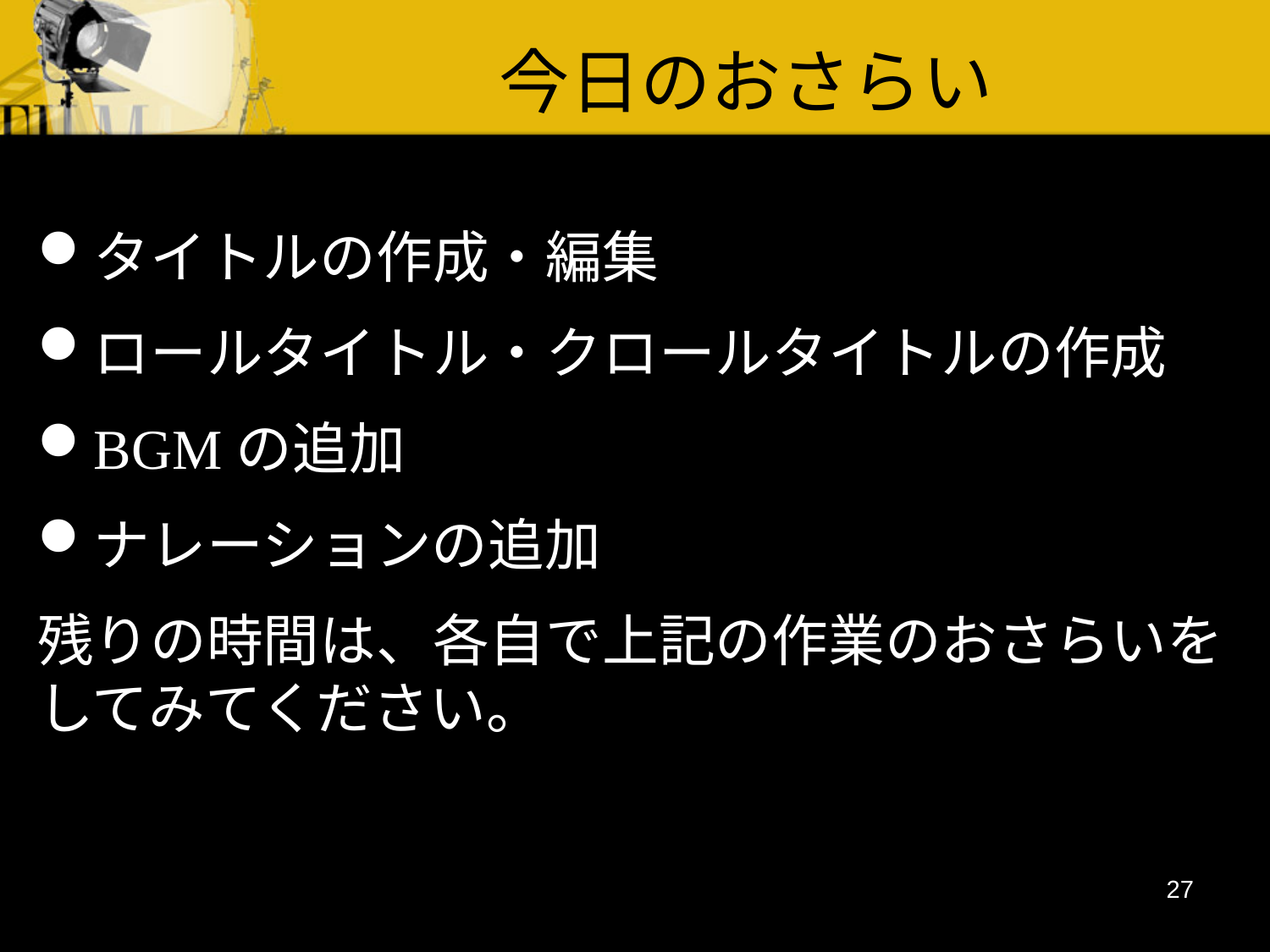

今日のおさらい
タイトルの作成・編集
ロールタイトル・クロールタイトルの作成
BGMの追加
ナレーションの追加
残りの時間は、各自で上記の作業のおさらいをしてみてください。
27